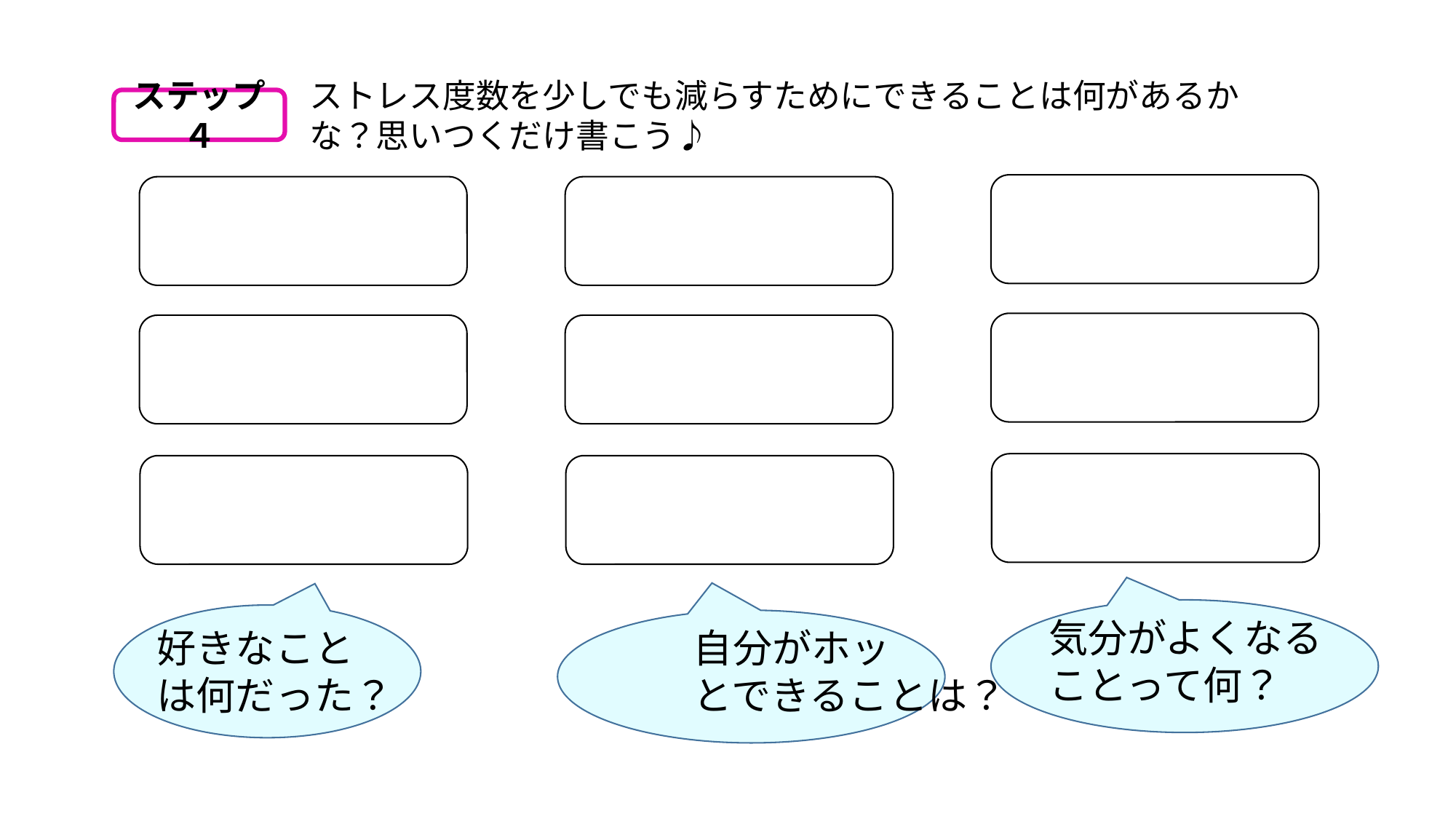

ストレス度数を少しでも減らすためにできることは何があるかな？思いつくだけ書こう♪
ステップ４

気分がよくなる
ことって何？

好きなこと
は何だった？

自分がホッ
とできることは？